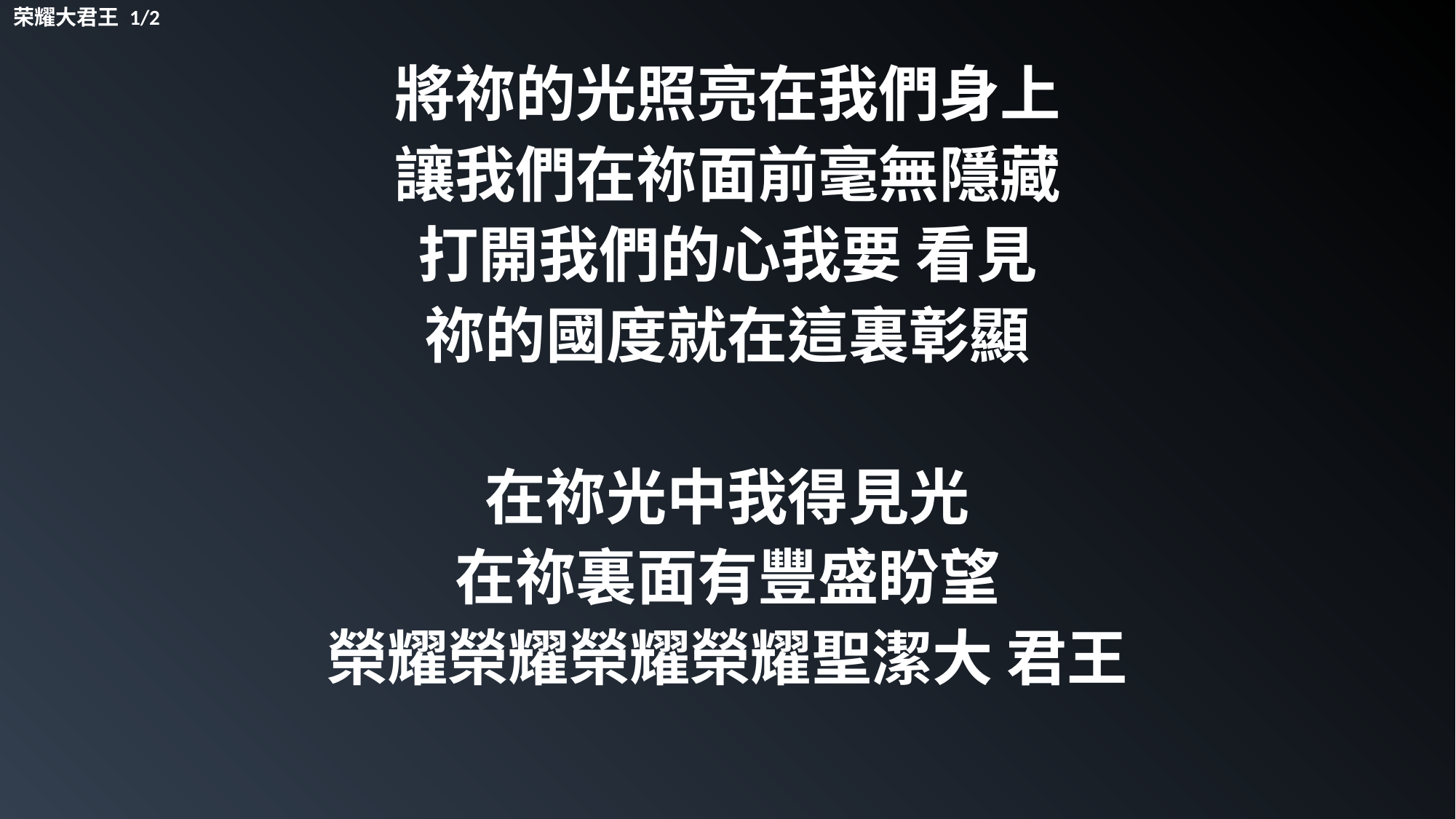

荣耀大君王 1/2
將祢的光照亮在我們身上
讓我們在祢面前毫無隱藏
打開我們的心我要 看見
祢的國度就在這裏彰顯

在祢光中我得見光
在祢裏面有豐盛盼望
榮耀榮耀榮耀榮耀聖潔大 君王